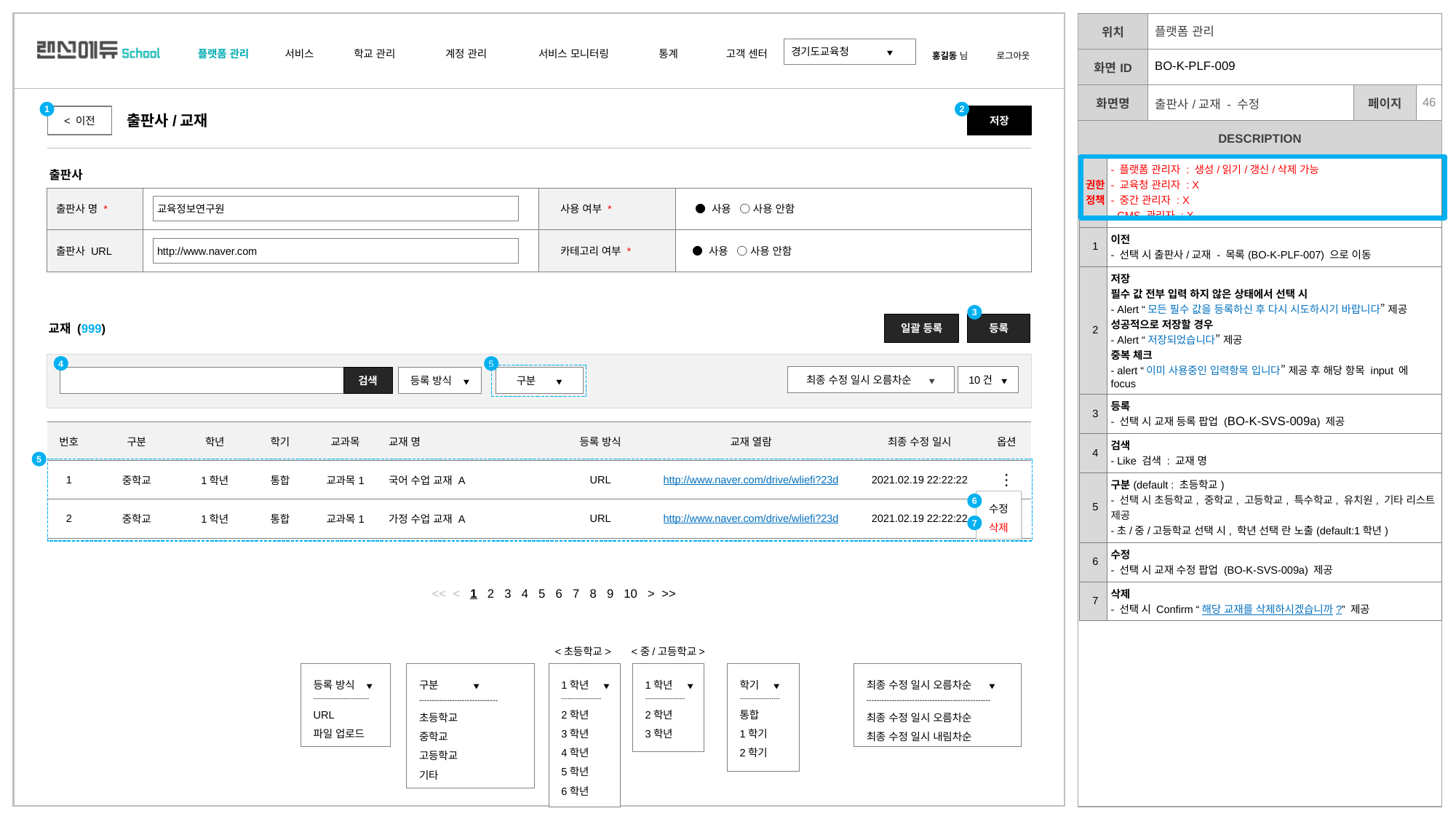

|  | 플랫폼 관리 |  |  |
| --- | --- | --- | --- |
|  | BO-K-PLF-009 |  |  |
|  | 출판사/교재 - 수정 |  |  |
1
2
< 이전
저장
출판사/교재

| 권한 정책 | - 플랫폼 관리자 : 생성/읽기/갱신/삭제 가능 - 교육청 관리자 : X - 중간 관리자 : X - CMS 관리자 : X |
| --- | --- |
| 1 | 이전 - 선택 시 출판사/교재 - 목록(BO-K-PLF-007) 으로 이동 |
| 2 | 저장 필수 값 전부 입력 하지 않은 상태에서 선택 시 - Alert “모든 필수 값을 등록하신 후 다시 시도하시기 바랍니다” 제공 성공적으로 저장할 경우 - Alert “저장되었습니다” 제공 중복 체크 - alert “이미 사용중인 입력항목 입니다” 제공 후 해당 항목 input 에 focus |
| 3 | 등록 - 선택 시 교재 등록 팝업 (BO-K-SVS-009a) 제공 |
| 4 | 검색 - Like 검색 : 교재 명 |
| 5 | 구분(default : 초등학교) - 선택 시 초등학교, 중학교, 고등학교, 특수학교, 유치원, 기타 리스트 제공 -초/중/고등학교 선택 시, 학년 선택 란 노출(default:1학년) |
| 6 | 수정 - 선택 시 교재 수정 팝업 (BO-K-SVS-009a) 제공 |
| 7 | 삭제 - 선택 시 Confirm “해당 교재를 삭제하시겠습니까?” 제공 |
출판사
| 출판사 명 \* |  | 사용 여부 \* | ● 사용 ○ 사용 안함 |
| --- | --- | --- | --- |
| 출판사 URL |  | 카테고리 여부 \* | ● 사용 ○ 사용 안함 |
교육정보연구원
http://www.naver.com
3
일괄 등록
등록
교재 (999)

4
5

최종 수정 일시 오름차순      ▼
10건   ▼
검색

등록 방식    ▼
구분       ▼
| 번호 | 구분 | 학년 | 학기 | 교과목 | 교재 명 | 등록 방식 | 교재 열람 | 최종 수정 일시 | 옵션 |
| --- | --- | --- | --- | --- | --- | --- | --- | --- | --- |
| 1 | 중학교 | 1학년 | 통합 | 교과목1 | 국어 수업 교재 A | URL | http://www.naver.com/drive/wliefi?23d | 2021.02.19 22:22:22 | ⋮ |
| 2 | 중학교 | 1학년 | 통합 | 교과목1 | 가정 수업 교재 A | URL | http://www.naver.com/drive/wliefi?23d | 2021.02.19 22:22:22 | ⋮ |
5

수정
삭제
6
7
<<  <   1   2   3   4   5   6   7   8   9   10   >  >>
<초등학교>
<중/고등학교>
1학년     ▼
--------------------
2학년
3학년
4학년
5학년
6학년

1학년     ▼
--------------------
2학년
3학년
학기     ▼
--------------------
통합
1학기
2학기
등록 방식    ▼
----------------------------
URL
파일 업로드
구분            ▼
-------------------------------
초등학교
중학교
고등학교
기타
최종 수정 일시 오름차순      ▼
-------------------------------------------------
최종 수정 일시 오름차순
최종 수정 일시 내림차순